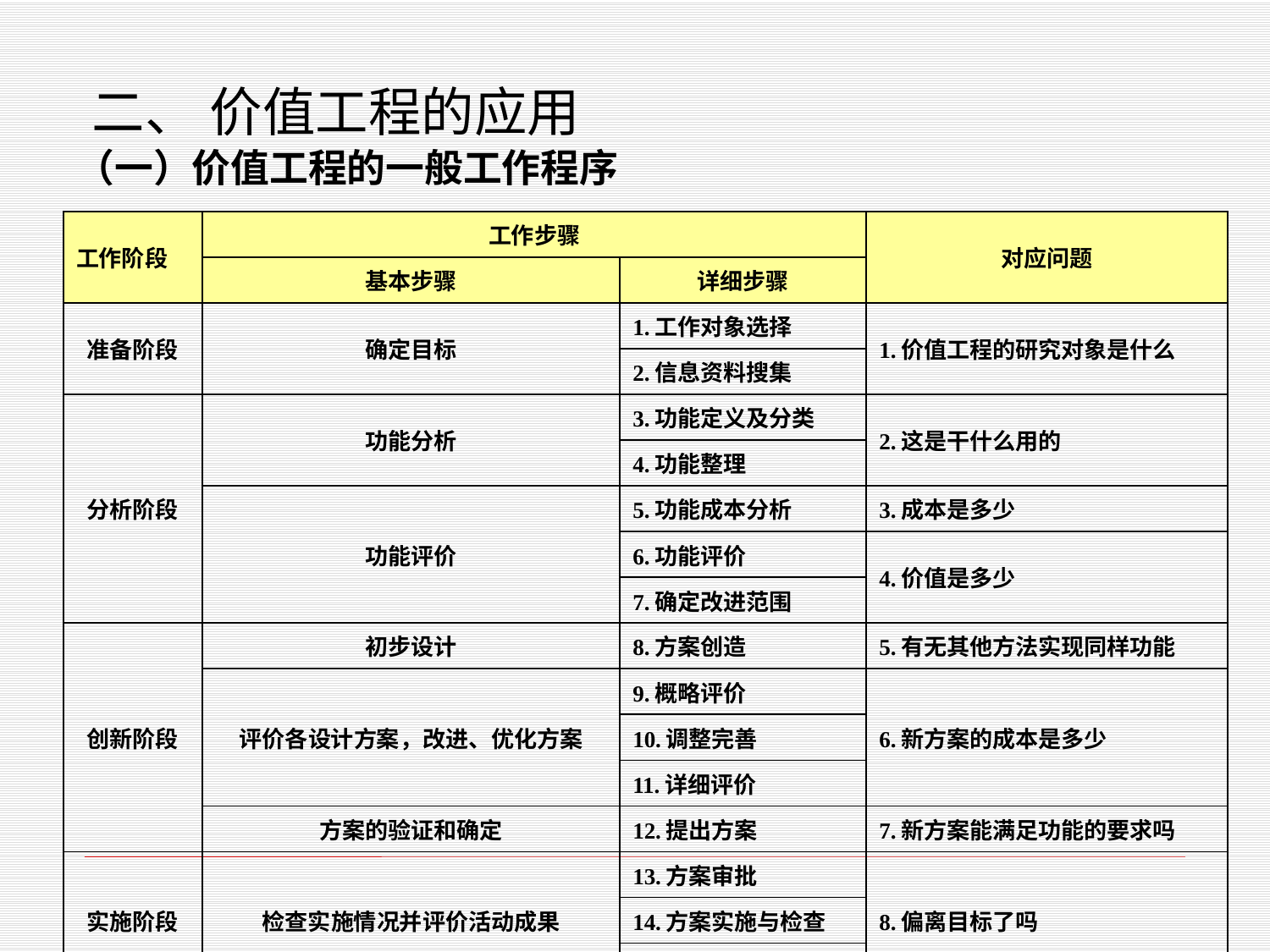

# 二、 价值工程的应用
（一）价值工程的一般工作程序

| 工作阶段 | 工作步骤 |  | 对应问题 |
| --- | --- | --- | --- |
|  | 基本步骤 | 详细步骤 |  |
| 准备阶段 | 确定目标 | 1.工作对象选择 | 1.价值工程的研究对象是什么 |
|  |  | 2.信息资料搜集 |  |
| 分析阶段 | 功能分析 | 3.功能定义及分类 | 2.这是干什么用的 |
|  |  | 4.功能整理 |  |
|  | 功能评价 | 5.功能成本分析 | 3.成本是多少 |
|  |  | 6.功能评价 | 4.价值是多少 |
|  |  | 7.确定改进范围 |  |
| 创新阶段 | 初步设计 | 8.方案创造 | 5.有无其他方法实现同样功能 |
|  | 评价各设计方案，改进、优化方案 | 9.概略评价 | 6.新方案的成本是多少 |
|  |  | 10.调整完善 |  |
|  |  | 11.详细评价 |  |
|  | 方案的验证和确定 | 12.提出方案 | 7.新方案能满足功能的要求吗 |
| 实施阶段 | 检查实施情况并评价活动成果 | 13.方案审批 | 8.偏离目标了吗 |
|  |  | 14.方案实施与检查 |  |
|  |  | 15.成果评价 |  |